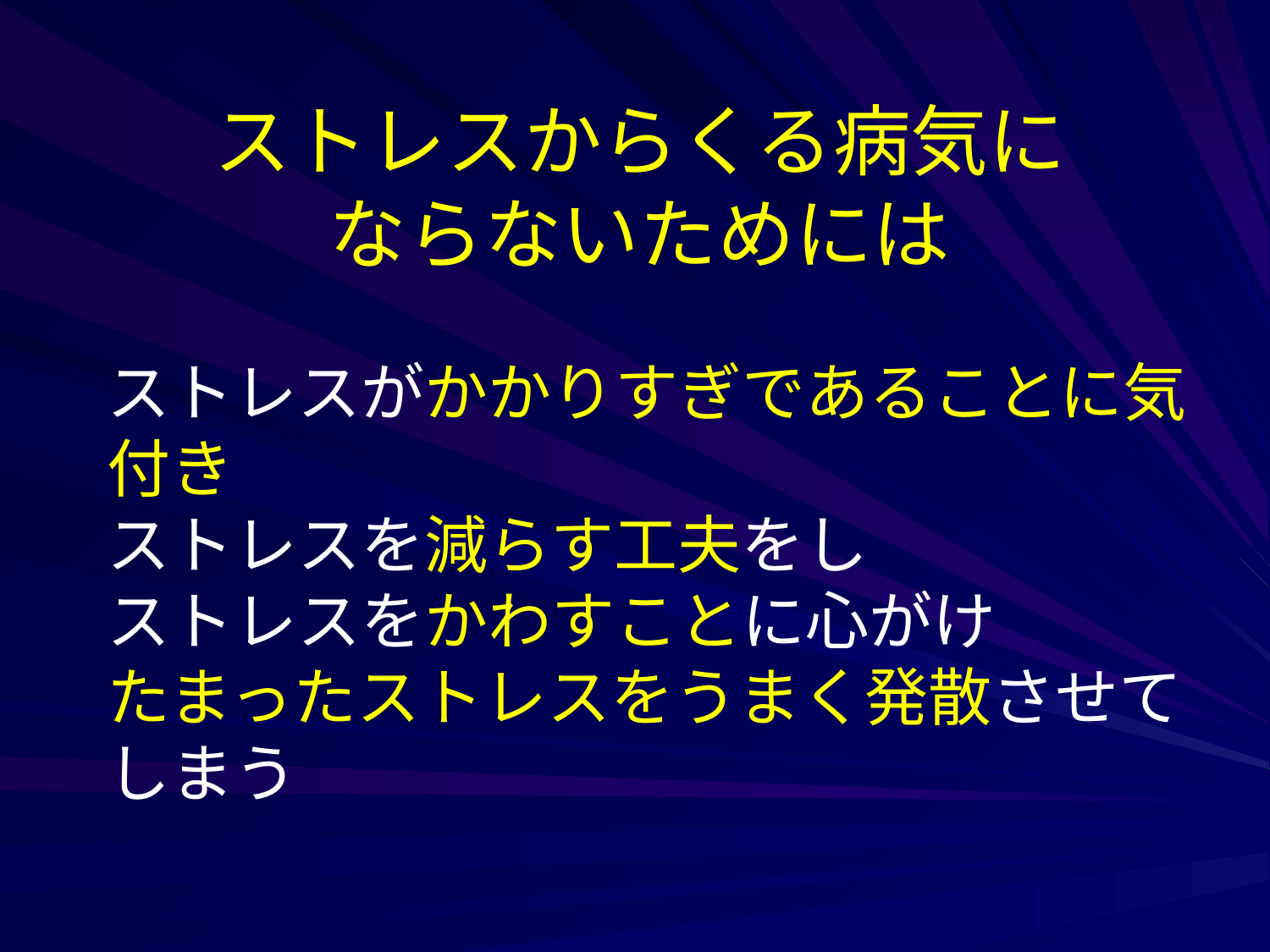

ストレスからくる病気に
ならないためには
ストレスがかかりすぎであることに気付き
ストレスを減らす工夫をし
ストレスをかわすことに心がけ
たまったストレスをうまく発散させてしまう